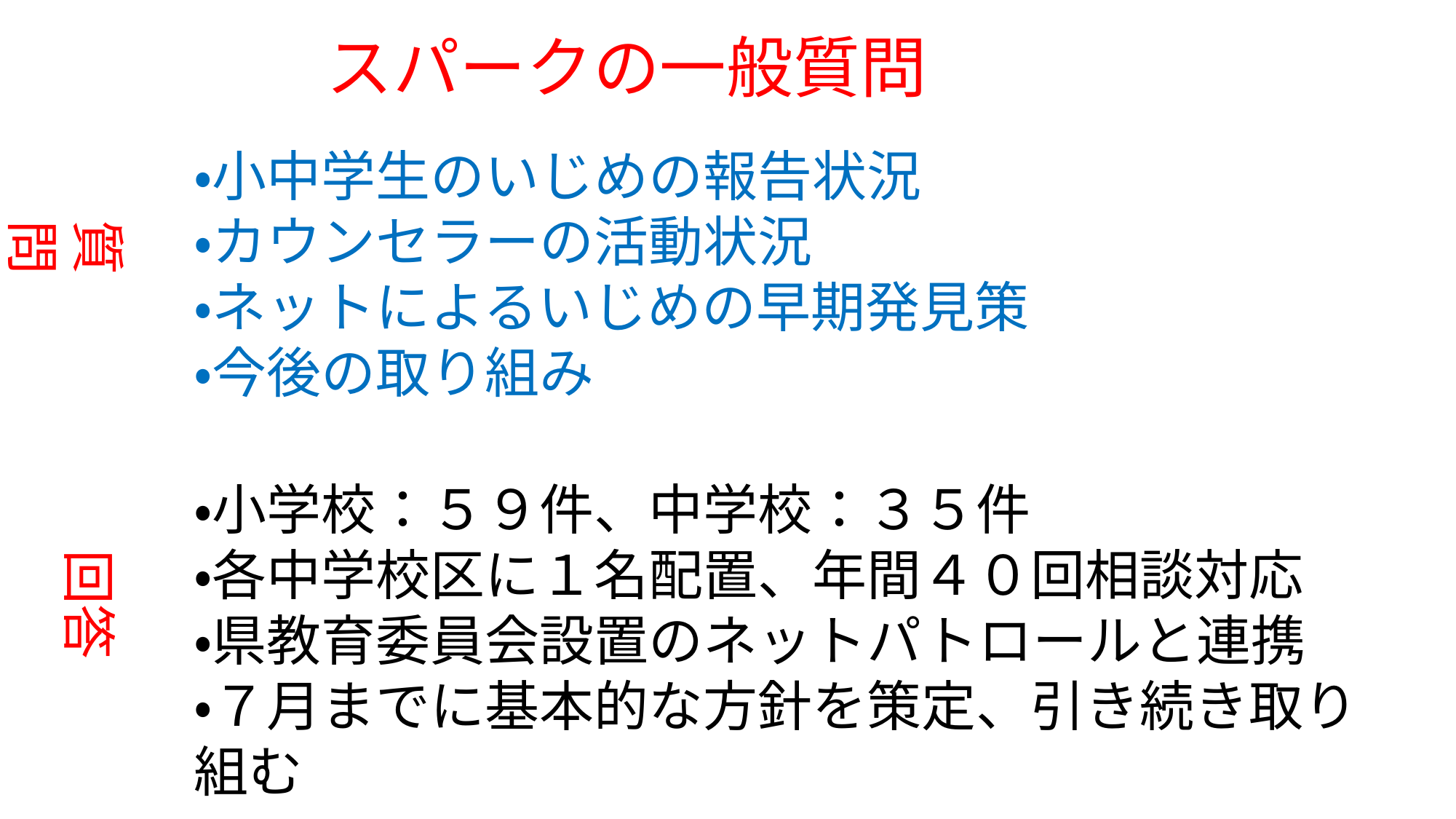

スパークの一般質問
・小中学生のいじめの報告状況
・カウンセラーの活動状況
・ネットによるいじめの早期発見策
・今後の取り組み
質問
・小学校：５９件、中学校：３５件
・各中学校区に１名配置、年間４０回相談対応
・県教育委員会設置のネットパトロールと連携
・７月までに基本的な方針を策定、引き続き取り組む
回答